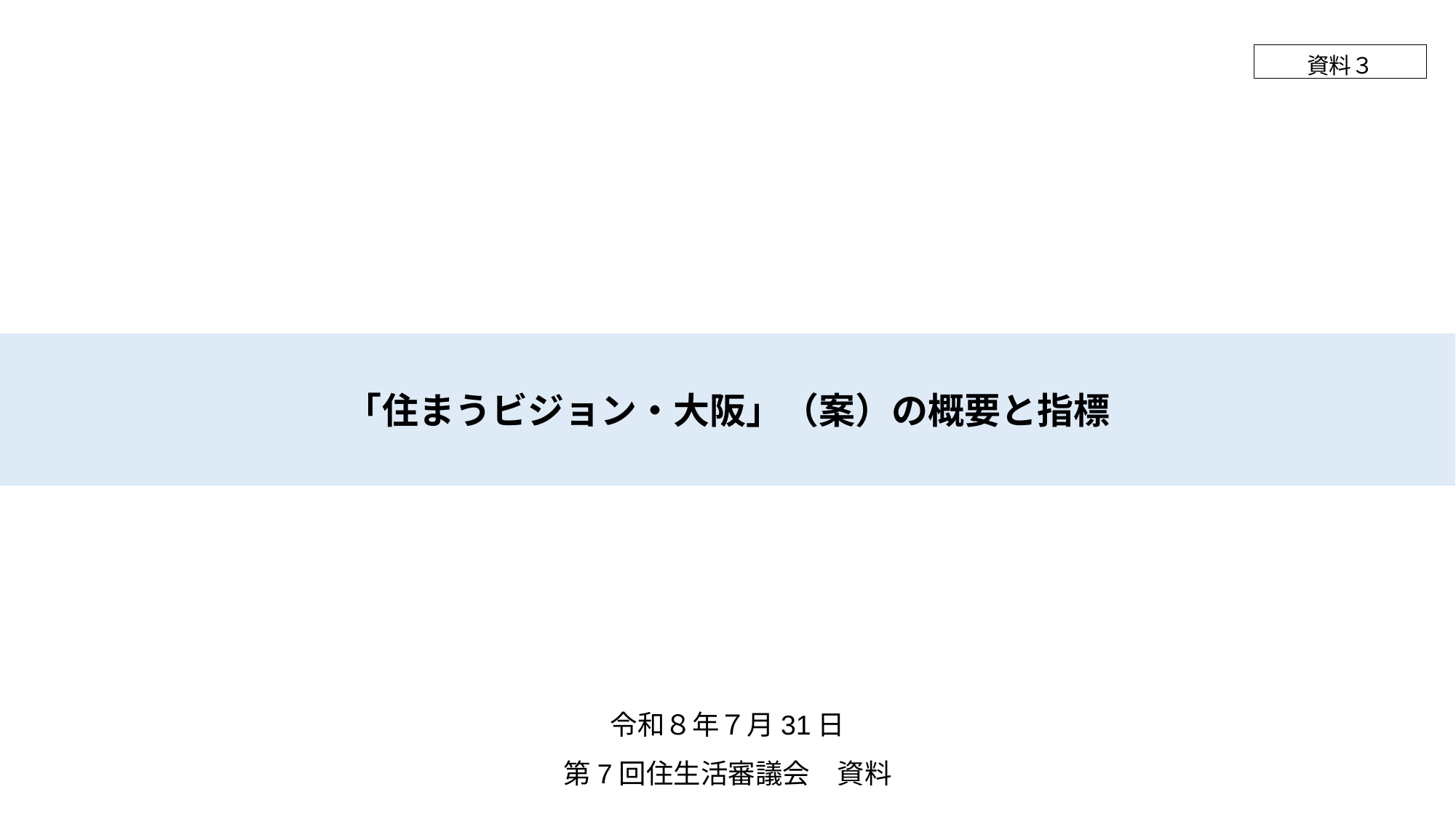

資料３
「住まうビジョン・大阪」（案）の概要と指標
令和８年７月31日
第7回住生活審議会　資料